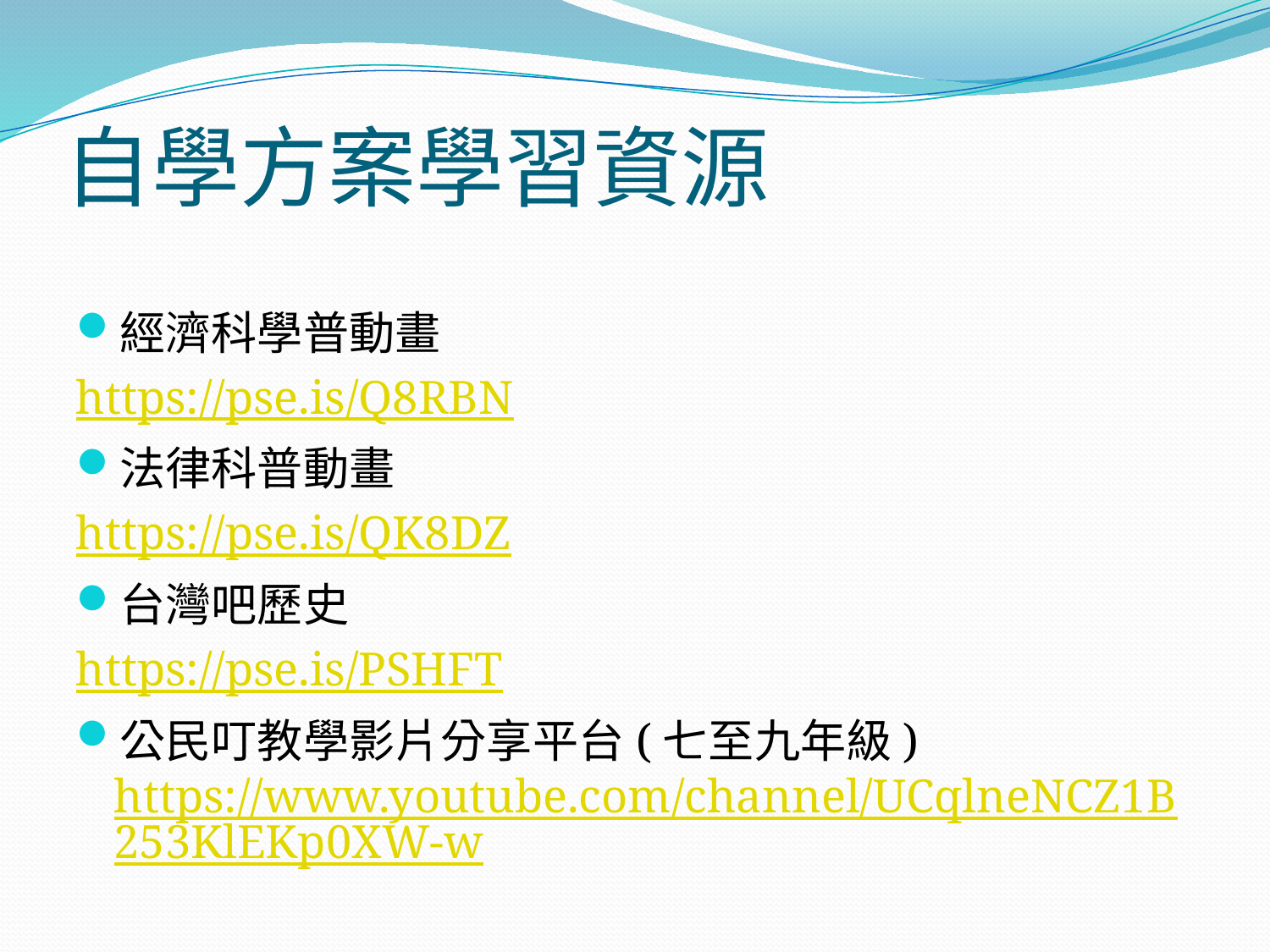

# 自學方案學習資源
經濟科學普動畫
https://pse.is/Q8RBN
法律科普動畫
https://pse.is/QK8DZ
台灣吧歷史
https://pse.is/PSHFT
公民叮教學影片分享平台(七至九年級)
https://www.youtube.com/channel/UCqlneNCZ1B253KlEKp0XW-w